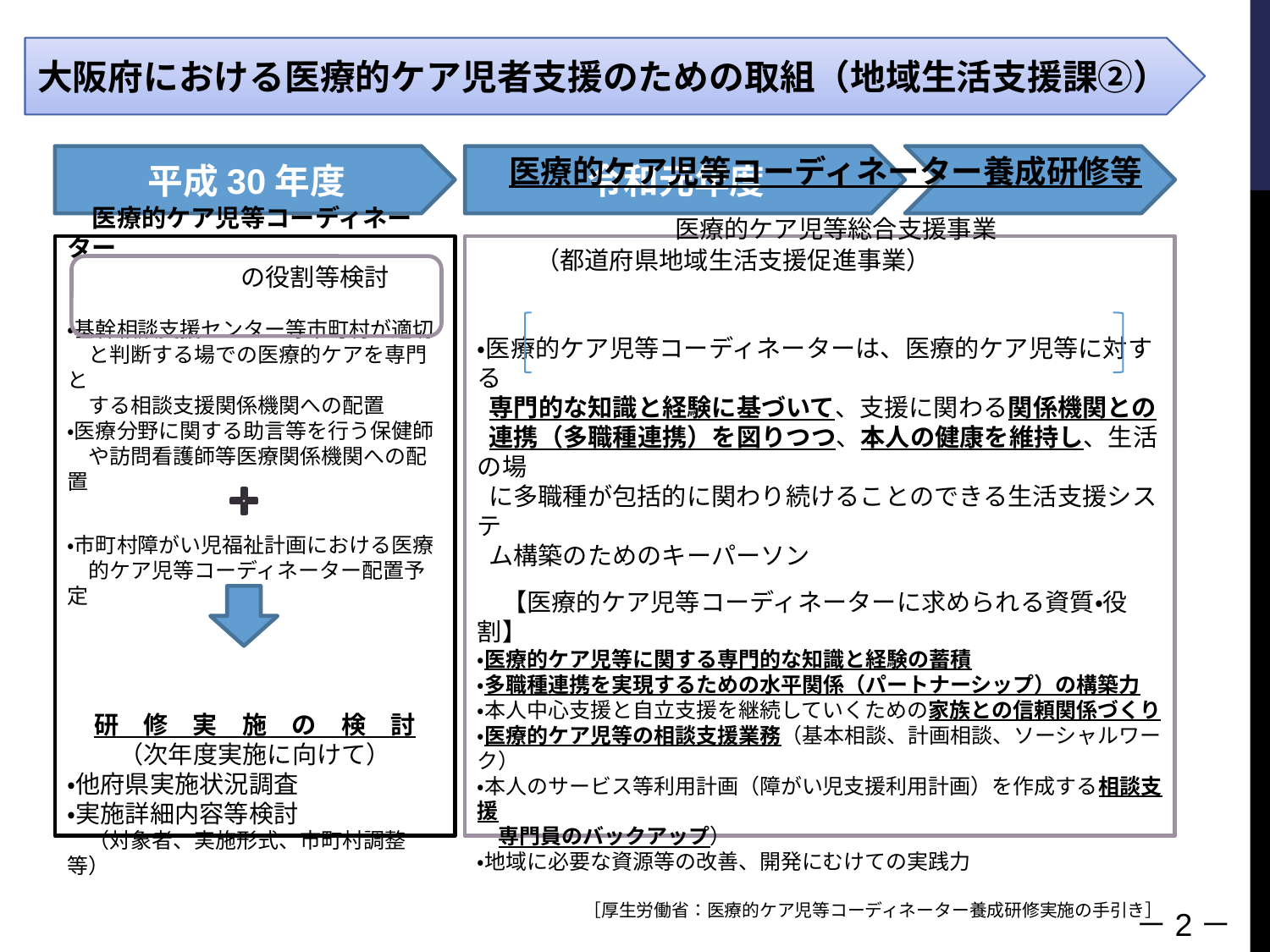

大阪府における医療的ケア児者支援のための取組（地域生活支援課②）
平成30年度
令和元年度

　医療的ケア児等コーディネーター
　　　　　　　の役割等検討

・基幹相談支援センター等市町村が適切
　と判断する場での医療的ケアを専門と
　する相談支援関係機関への配置
・医療分野に関する助言等を行う保健師
　や訪問看護師等医療関係機関への配置

・市町村障がい児福祉計画における医療
　的ケア児等コーディネーター配置予定

研　修　実　施　の　検　討
（次年度実施に向けて）
・他府県実施状況調査
・実施詳細内容等検討
　（対象者、実施形式、市町村調整等）

　医療的ケア児等コーディネーター養成研修等

　医療的ケア児等総合支援事業
　　（都道府県地域生活支援促進事業）

・医療的ケア児等コーディネーターは、医療的ケア児等に対する
 専門的な知識と経験に基づいて、支援に関わる関係機関との
 連携（多職種連携）を図りつつ、本人の健康を維持し、生活の場
 に多職種が包括的に関わり続けることのできる生活支援システ
 ム構築のためのキーパーソン

　【医療的ケア児等コーディネーターに求められる資質・役割】
・医療的ケア児等に関する専門的な知識と経験の蓄積
・多職種連携を実現するための水平関係（パートナーシップ）の構築力
・本人中心支援と自立支援を継続していくための家族との信頼関係づくり
・医療的ケア児等の相談支援業務（基本相談、計画相談、ソーシャルワーク）
・本人のサービス等利用計画（障がい児支援利用計画）を作成する相談支援
　専門員のバックアップ）
・地域に必要な資源等の改善、開発にむけての実践力

［厚生労働省：医療的ケア児等コーディネーター養成研修実施の手引き］

－2－